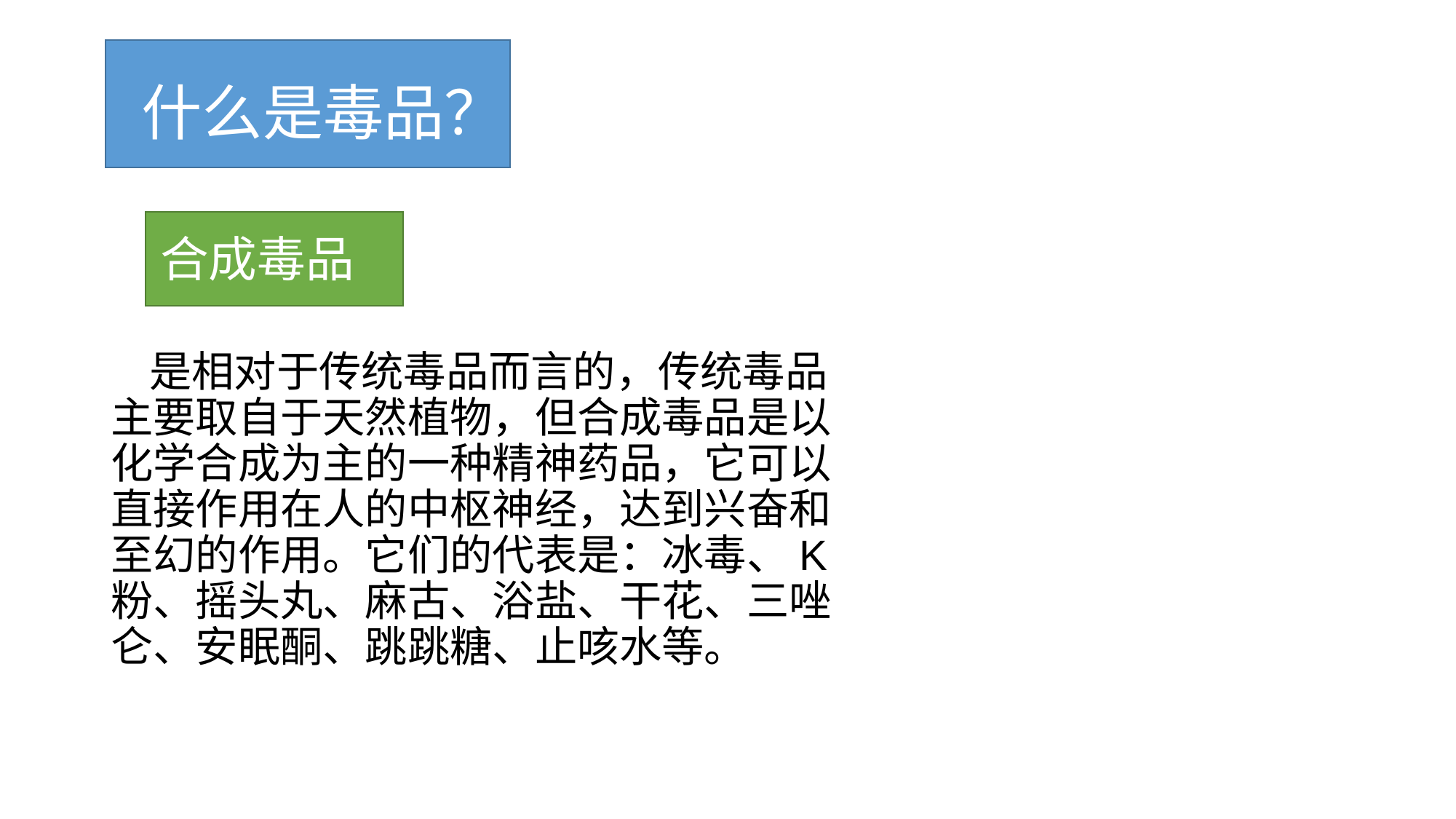

什么是毒品？

   是相对于传统毒品而言的，传统毒品主要取自于天然植物，但合成毒品是以化学合成为主的一种精神药品，它可以直接作用在人的中枢神经，达到兴奋和至幻的作用。它们的代表是：冰毒、K粉、摇头丸、麻古、浴盐、干花、三唑仑、安眠酮、跳跳糖、止咳水等。
合成毒品